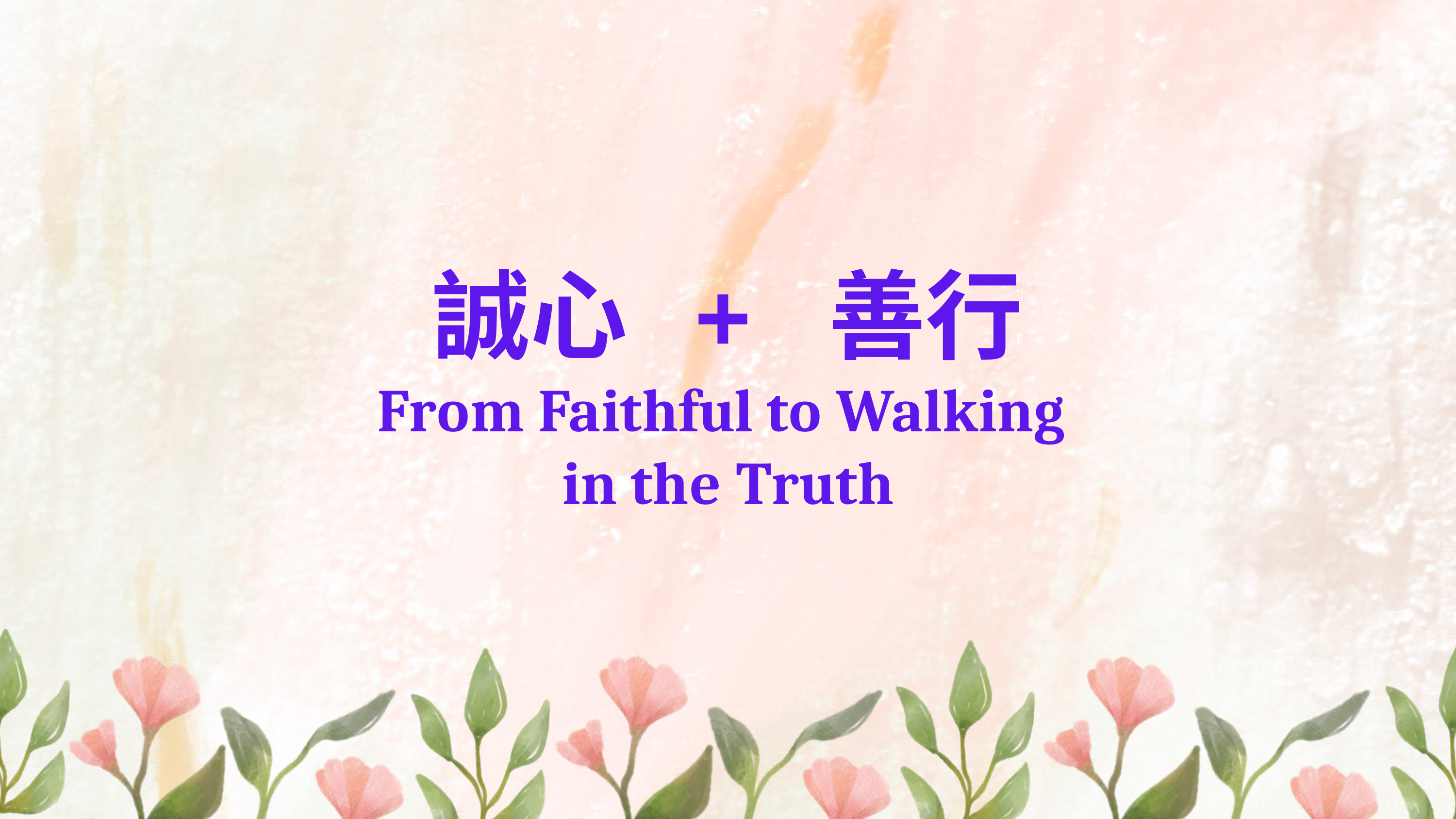

誠心  +  善行
From Faithful to Walking
in the Truth